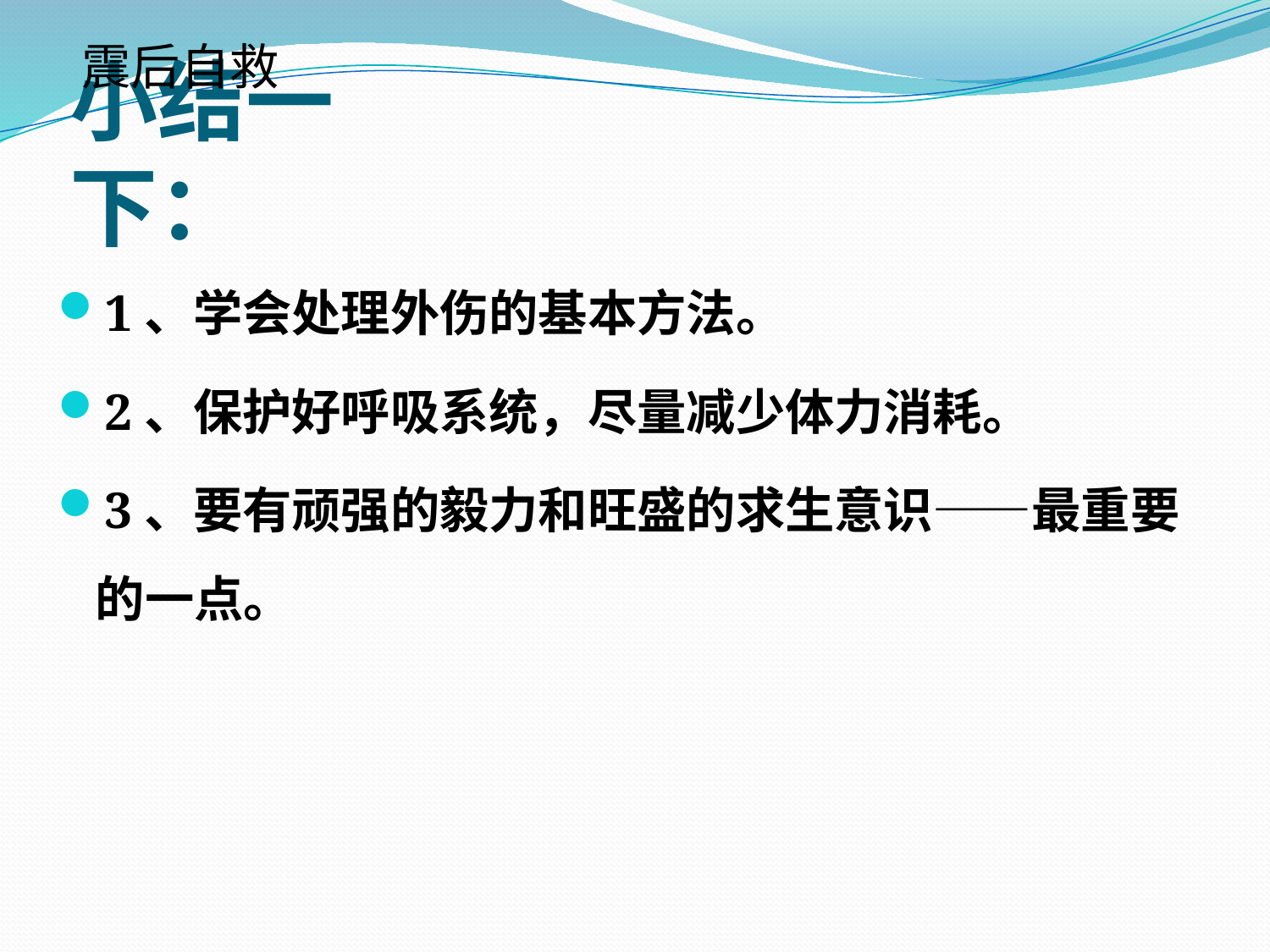

震后自救
# 小结一下：
1、学会处理外伤的基本方法。
2、保护好呼吸系统，尽量减少体力消耗。
3、要有顽强的毅力和旺盛的求生意识——最重要的一点。